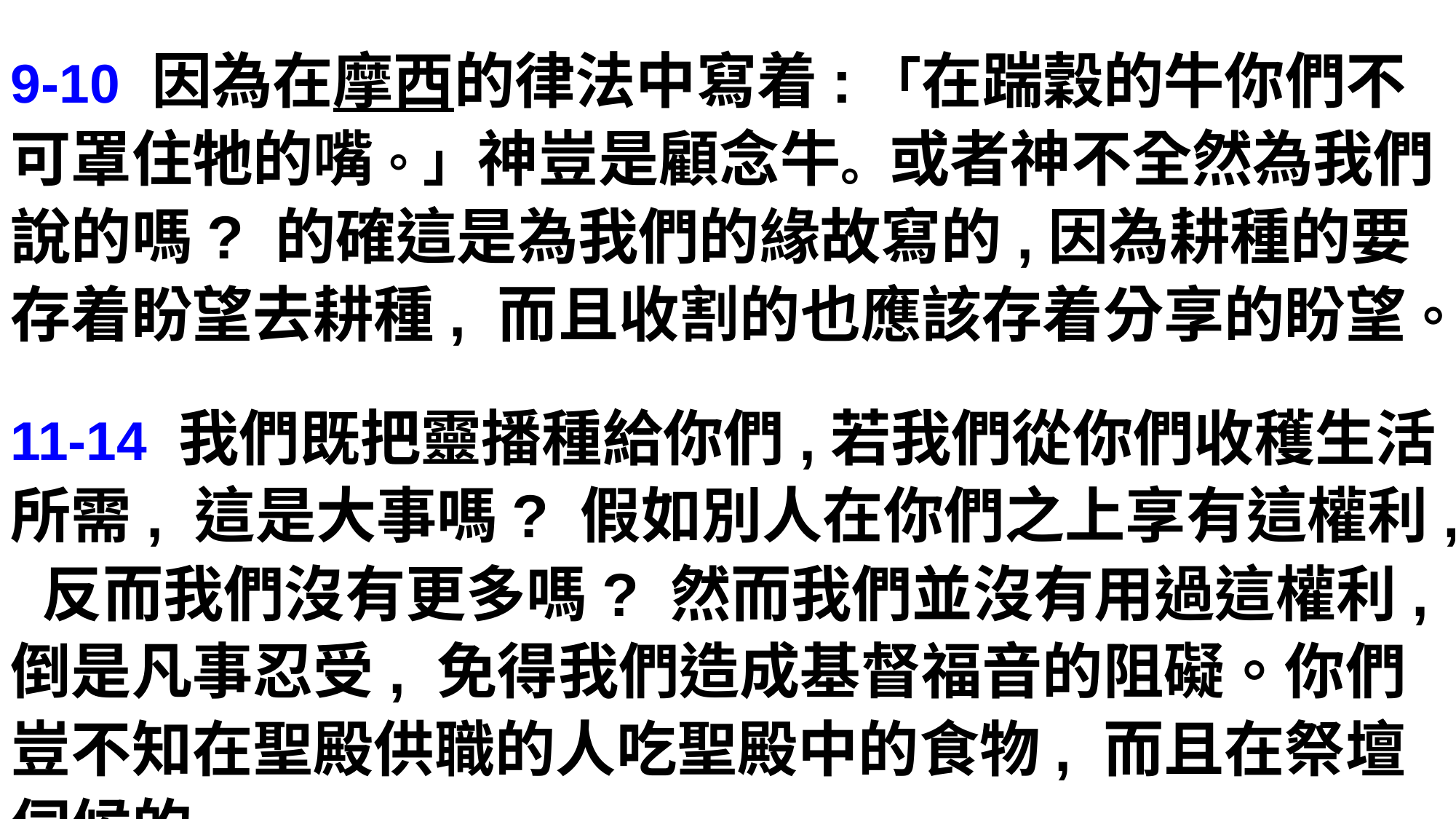

9-10 因為在摩西的律法中寫着:「在踹穀的牛你們不可罩住牠的嘴。」神豈是顧念牛。或者神不全然為我們說的嗎? 的確這是為我們的緣故寫的,因為耕種的要存着盼望去耕種, 而且收割的也應該存着分享的盼望。

11-14 我們既把靈播種給你們,若我們從你們收穫生活所需, 這是大事嗎? 假如別人在你們之上享有這權利, 反而我們沒有更多嗎? 然而我們並沒有用過這權利, 倒是凡事忍受, 免得我們造成基督福音的阻礙。你們豈不知在聖殿供職的人吃聖殿中的食物, 而且在祭壇伺候的